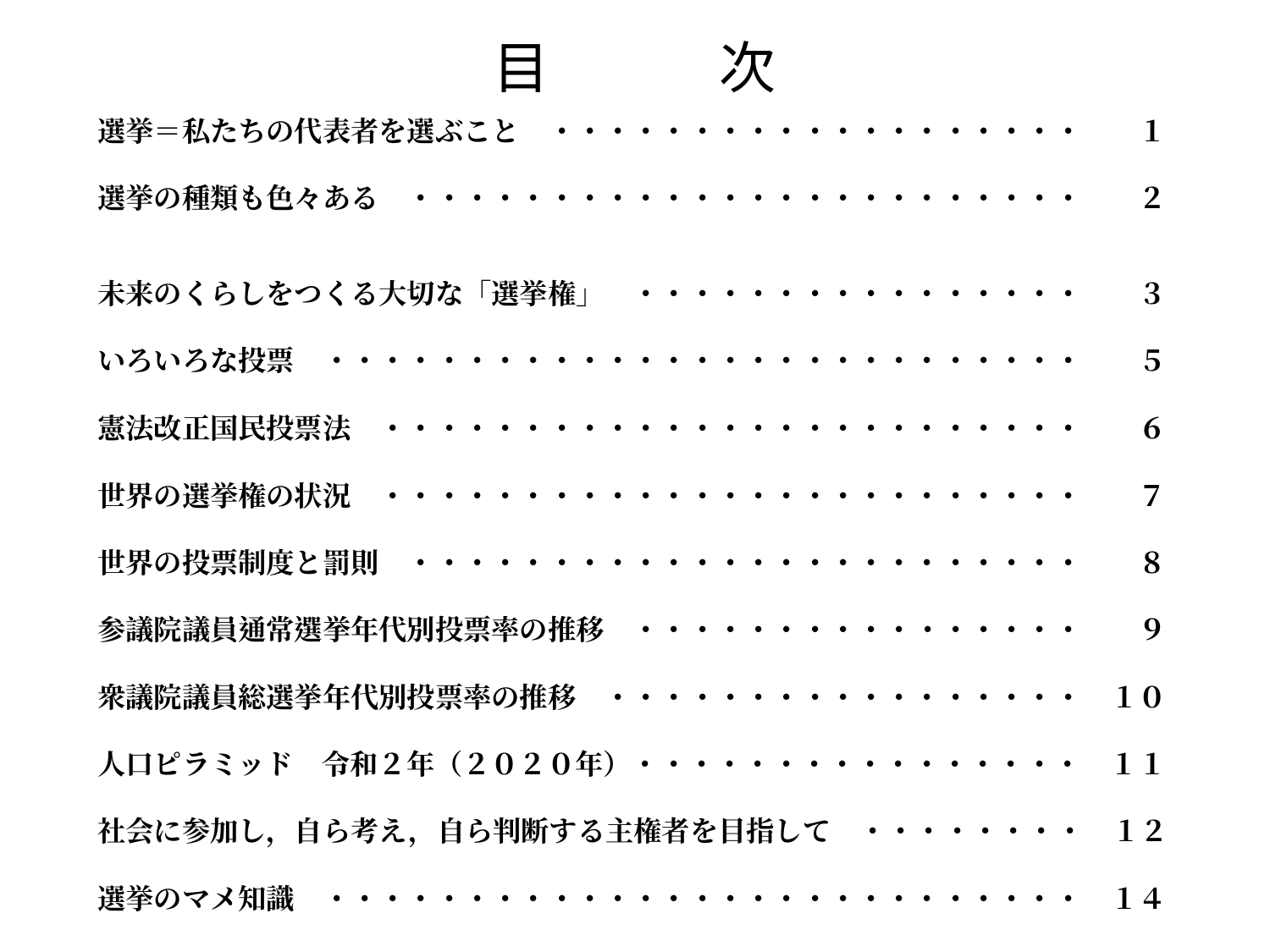

# 目　　　次
選挙＝私たちの代表者を選ぶこと　・・・・・・・・・・・・・・・・・・・　　１

選挙の種類も色々ある　・・・・・・・・・・・・・・・・・・・・・・・・　　２

未来のくらしをつくる大切な「選挙権」　・・・・・・・・・・・・・・・・　　３

いろいろな投票　・・・・・・・・・・・・・・・・・・・・・・・・・・・　　５

憲法改正国民投票法　・・・・・・・・・・・・・・・・・・・・・・・・・　　６

世界の選挙権の状況　・・・・・・・・・・・・・・・・・・・・・・・・・　　７

世界の投票制度と罰則　・・・・・・・・・・・・・・・・・・・・・・・・　　８

参議院議員通常選挙年代別投票率の推移　・・・・・・・・・・・・・・・・　　９

衆議院議員総選挙年代別投票率の推移　・・・・・・・・・・・・・・・・・　１０

人口ピラミッド　令和２年（２０２０年）・・・・・・・・・・・・・・・・　１１

社会に参加し，自ら考え，自ら判断する主権者を目指して　・・・・・・・・　１２

選挙のマメ知識　・・・・・・・・・・・・・・・・・・・・・・・・・・・　１４